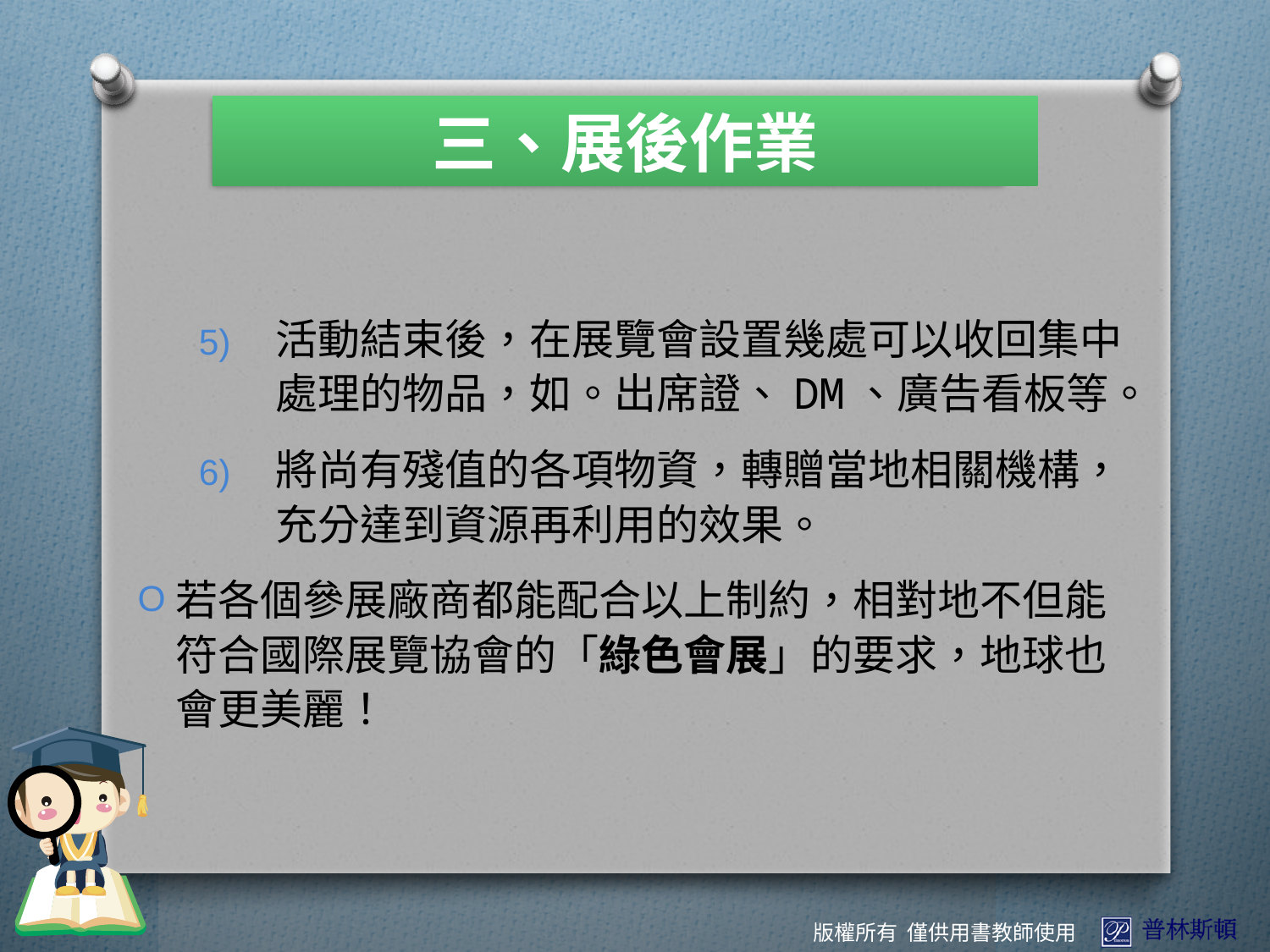

三、展後作業
活動結束後，在展覽會設置幾處可以收回集中處理的物品，如。出席證、DM、廣告看板等。
將尚有殘值的各項物資，轉贈當地相關機構，充分達到資源再利用的效果。
若各個參展廠商都能配合以上制約，相對地不但能符合國際展覽協會的「綠色會展」的要求，地球也會更美麗！